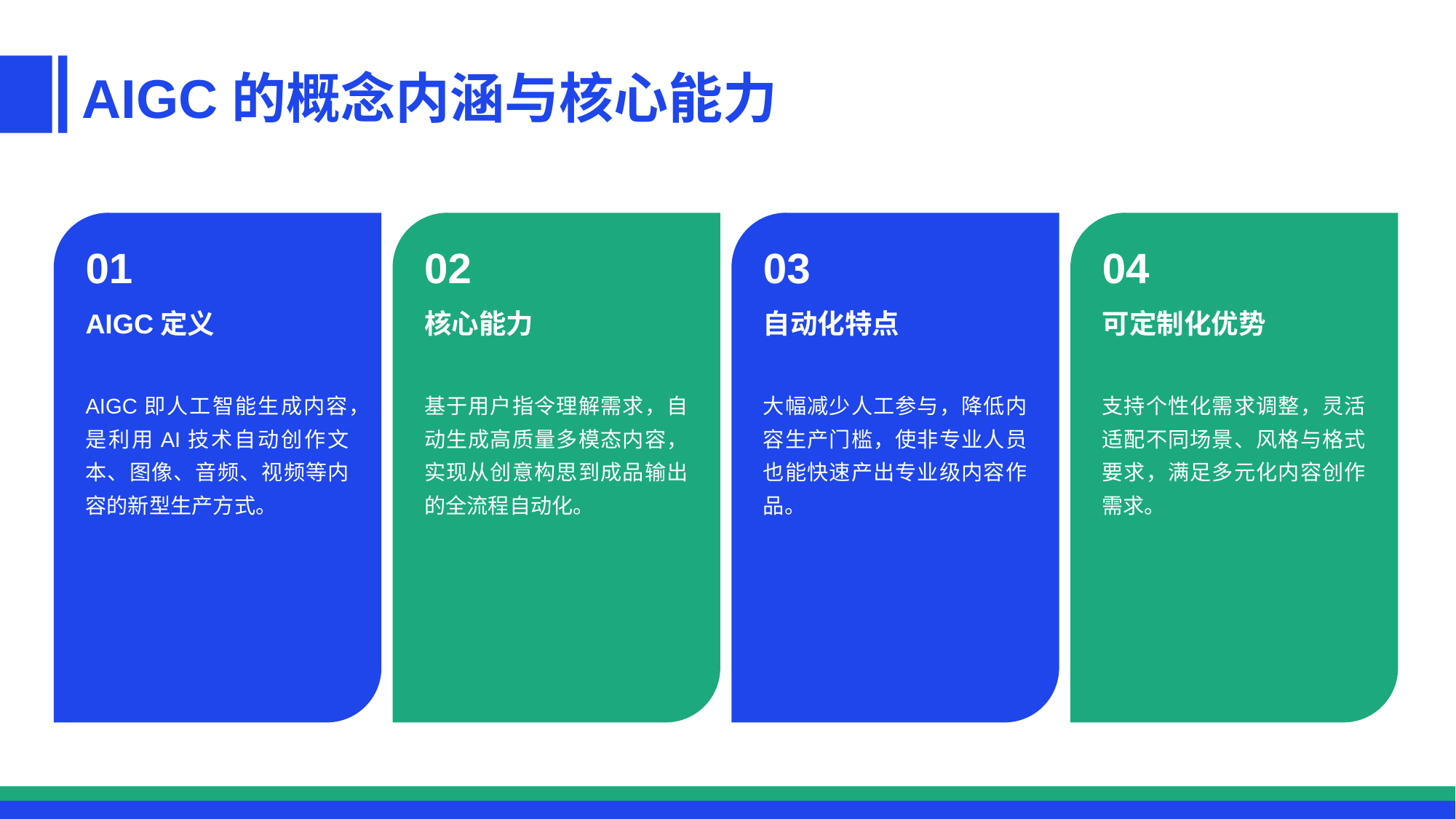

AIGC的概念内涵与核心能力

01
02
03
04
AIGC定义
核心能力
自动化特点
可定制化优势
AIGC即人工智能生成内容，是利用AI技术自动创作文本、图像、音频、视频等内容的新型生产方式。
基于用户指令理解需求，自动生成高质量多模态内容，实现从创意构思到成品输出的全流程自动化。
大幅减少人工参与，降低内容生产门槛，使非专业人员也能快速产出专业级内容作品。
支持个性化需求调整，灵活适配不同场景、风格与格式要求，满足多元化内容创作需求。